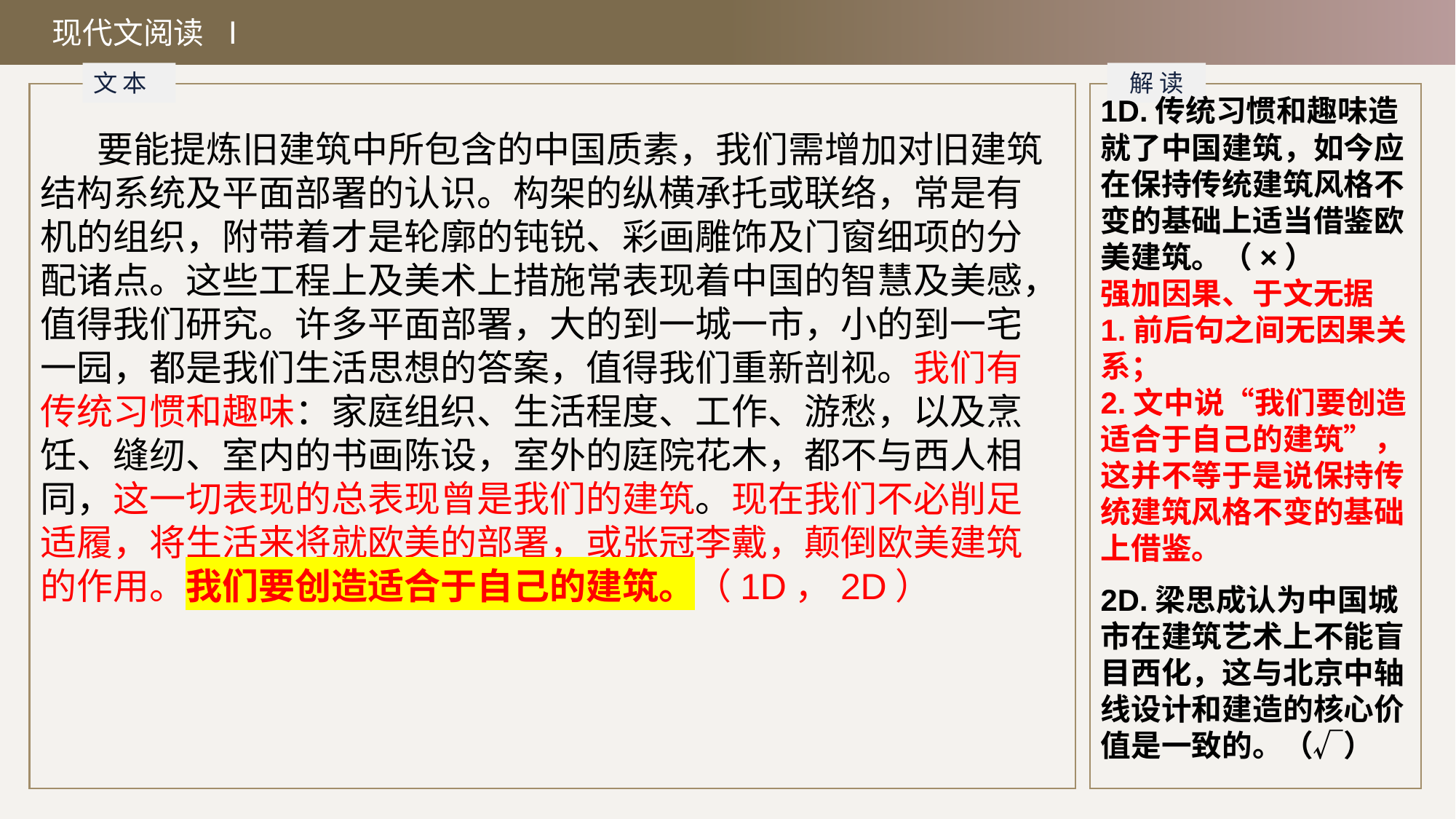

现代文阅读  Ⅰ
文 本
解 读

1D.传统习惯和趣味造就了中国建筑，如今应在保持传统建筑风格不变的基础上适当借鉴欧美建筑。（×）
强加因果、于文无据
1.前后句之间无因果关系；
2.文中说“我们要创造适合于自己的建筑”，这并不等于是说保持传统建筑风格不变的基础上借鉴。
  要能提炼旧建筑中所包含的中国质素，我们需增加对旧建筑结构系统及平面部署的认识。构架的纵横承托或联络，常是有机的组织，附带着才是轮廓的钝锐、彩画雕饰及门窗细项的分配诸点。这些工程上及美术上措施常表现着中国的智慧及美感，值得我们研究。许多平面部署，大的到一城一市，小的到一宅一园，都是我们生活思想的答案，值得我们重新剖视。我们有传统习惯和趣味：家庭组织、生活程度、工作、游愁，以及烹饪、缝纫、室内的书画陈设，室外的庭院花木，都不与西人相同，这一切表现的总表现曾是我们的建筑。现在我们不必削足适履，将生活来将就欧美的部署，或张冠李戴，颠倒欧美建筑的作用。我们要创造适合于自己的建筑。（1D，2D）
2D.梁思成认为中国城市在建筑艺术上不能盲目西化，这与北京中轴线设计和建造的核心价值是一致的。（√）